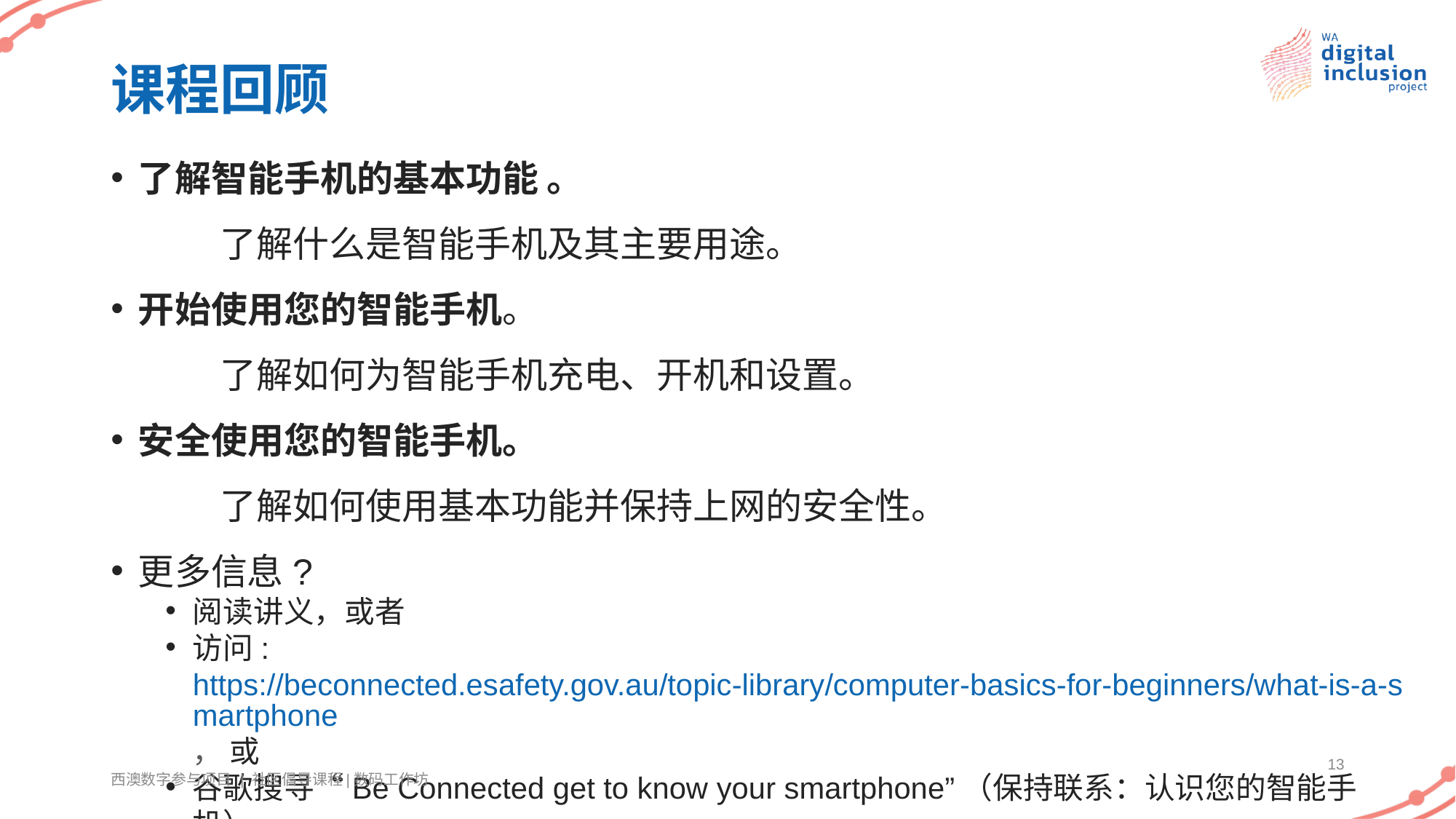

# 课程回顾
了解智能手机的基本功能 。
	了解什么是智能手机及其主要用途。
开始使用您的智能手机。
	了解如何为智能手机充电、开机和设置。
安全使用您的智能手机。
	了解如何使用基本功能并保持上网的安全性。
更多信息?
阅读讲义，或者
访问: https://beconnected.esafety.gov.au/topic-library/computer-basics-for-beginners/what-is-a-smartphone， 或
谷歌搜寻“Be Connected get to know your smartphone”（保持联系：认识您的智能手机）
13
西澳数字参与项目 | 社区倡导课程|数码工作坊